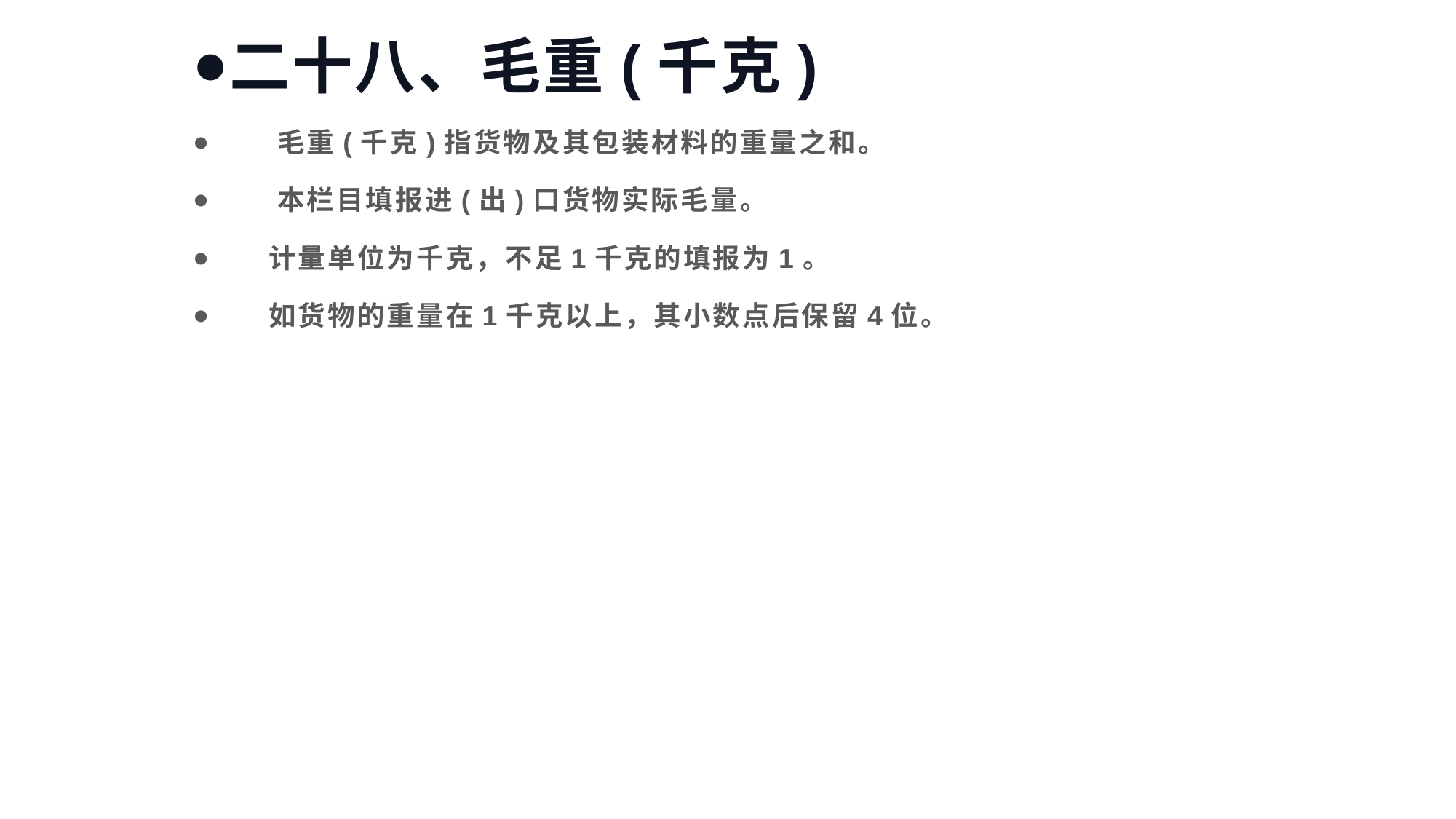

二十八、毛重(千克)
      毛重(千克)指货物及其包装材料的重量之和。
      本栏目填报进(出)口货物实际毛量。
     计量单位为千克，不足1千克的填报为1。
     如货物的重量在1千克以上，其小数点后保留4位。